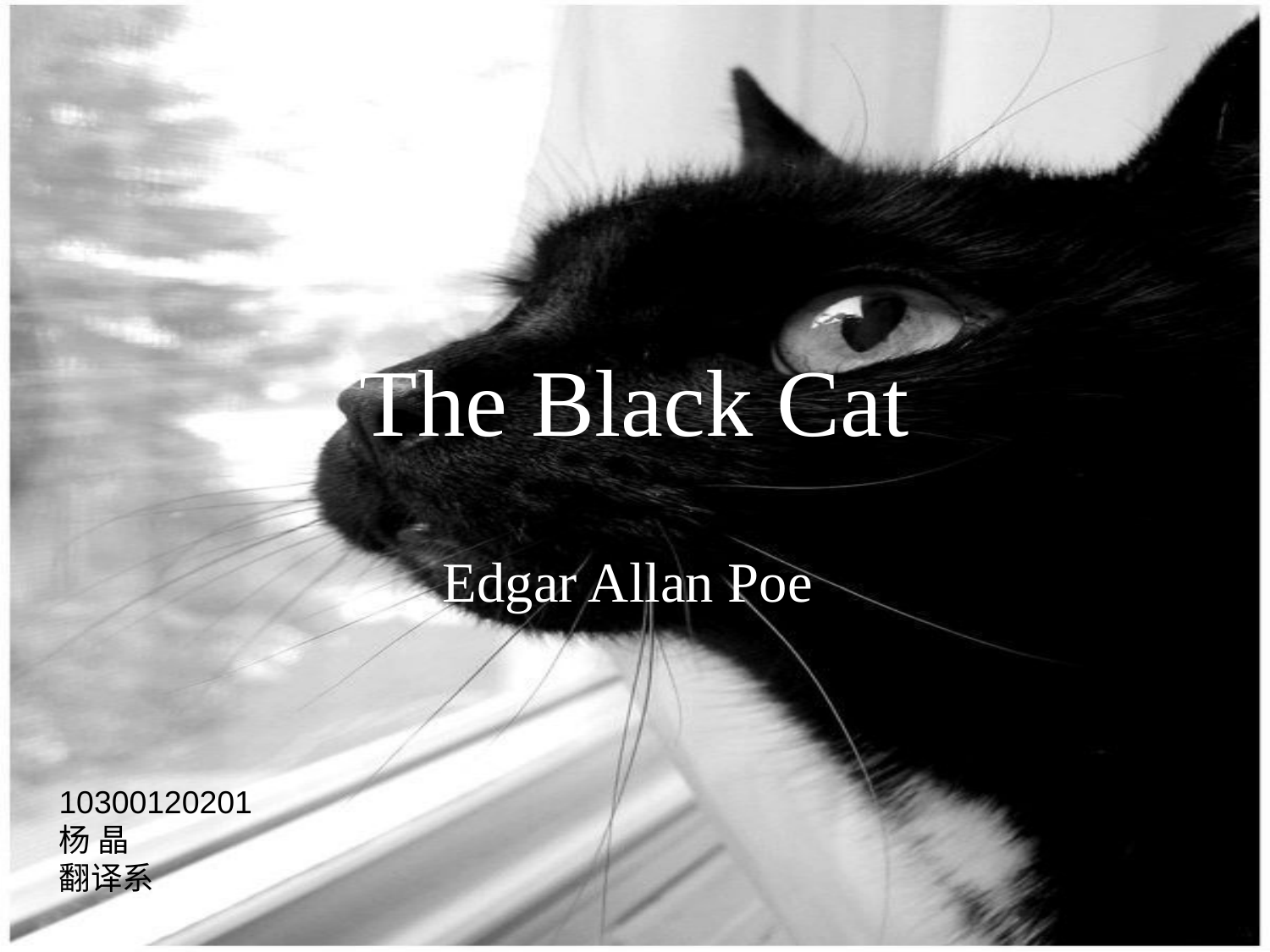

# The Black Cat
Edgar Allan Poe
10300120201
杨 晶
翻译系